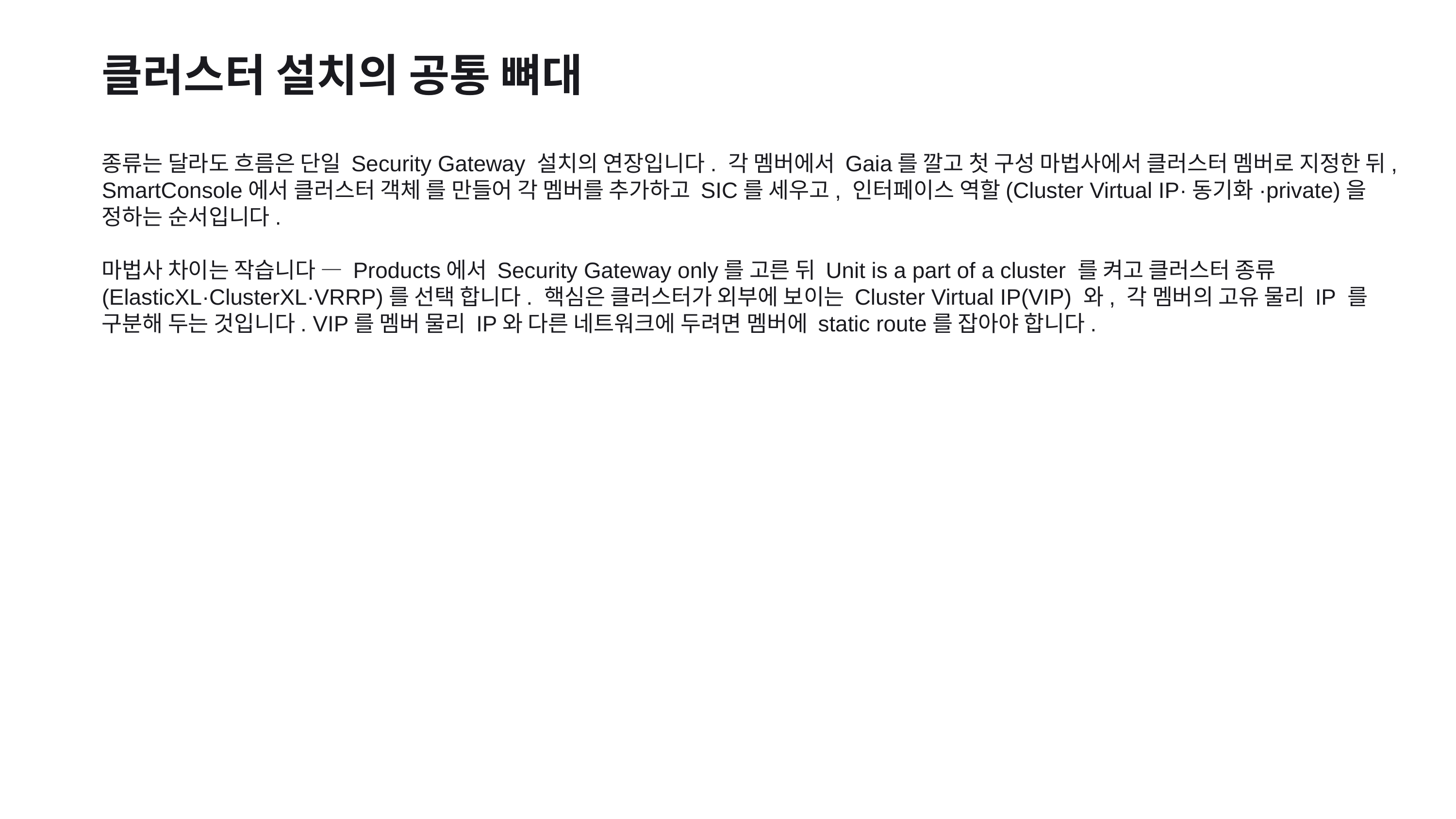

클러스터 설치의 공통 뼈대
종류는 달라도 흐름은 단일 Security Gateway 설치의 연장입니다. 각 멤버에서 Gaia를 깔고 첫 구성 마법사에서 클러스터 멤버로 지정한 뒤, SmartConsole에서 클러스터 객체 를 만들어 각 멤버를 추가하고 SIC를 세우고, 인터페이스 역할(Cluster Virtual IP·동기화·private)을 정하는 순서입니다.

마법사 차이는 작습니다 — Products에서 Security Gateway only를 고른 뒤 Unit is a part of a cluster 를 켜고 클러스터 종류(ElasticXL·ClusterXL·VRRP)를 선택 합니다. 핵심은 클러스터가 외부에 보이는 Cluster Virtual IP(VIP) 와, 각 멤버의 고유 물리 IP 를 구분해 두는 것입니다. VIP를 멤버 물리 IP와 다른 네트워크에 두려면 멤버에 static route를 잡아야 합니다.